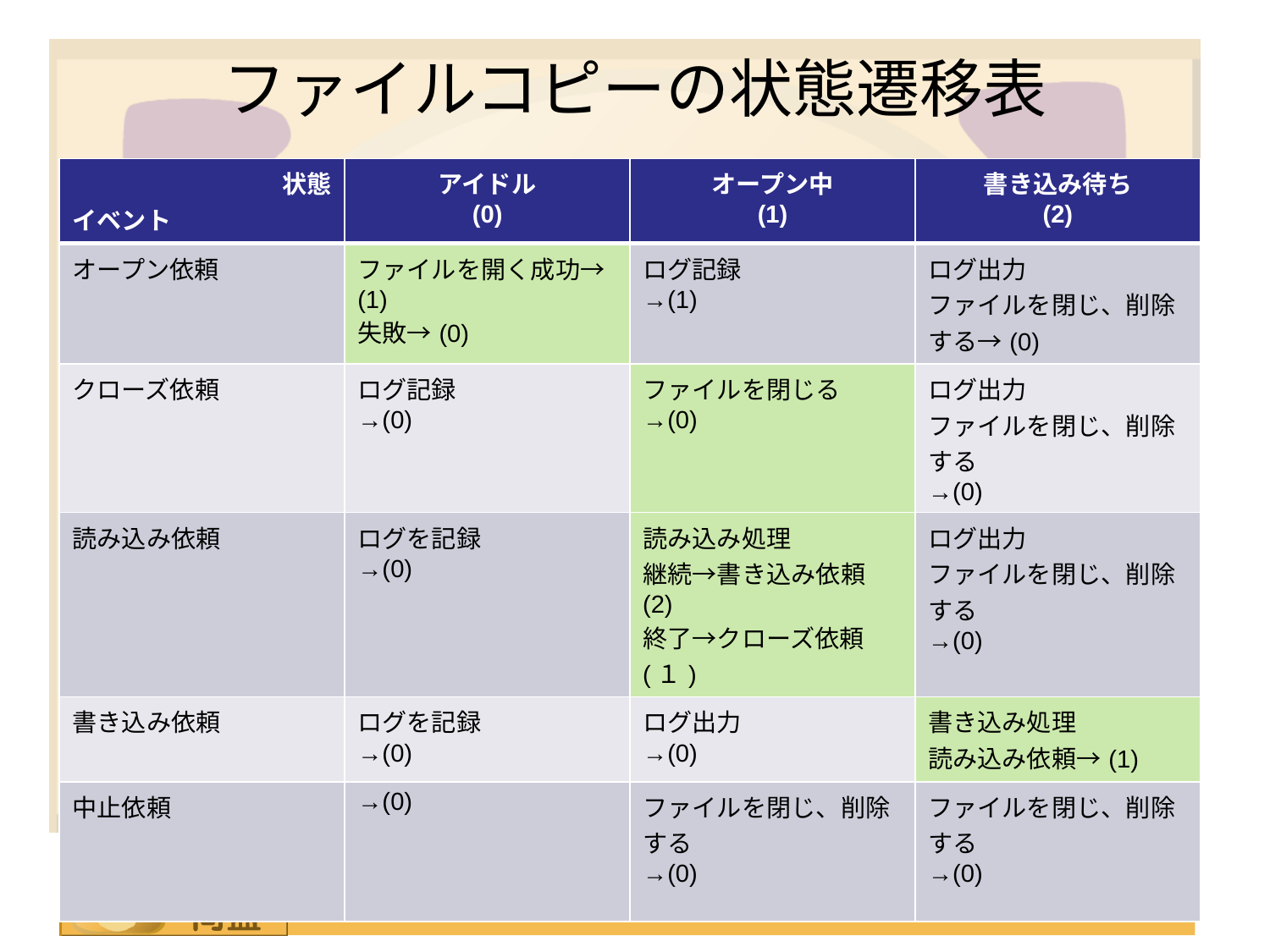

# ファイルコピーの状態遷移表

| 状態 イベント | アイドル (0) | オープン中 (1) | 書き込み待ち (2) |
| --- | --- | --- | --- |
| オープン依頼 | ファイルを開く成功→(1) 失敗→(0) | ログ記録 →(1) | ログ出力 ファイルを閉じ、削除する→(0) |
| クローズ依頼 | ログ記録 →(0) | ファイルを閉じる →(0) | ログ出力 ファイルを閉じ、削除する →(0) |
| 読み込み依頼 | ログを記録 →(0) | 読み込み処理 継続→書き込み依頼(2) 終了→クローズ依頼(１) | ログ出力 ファイルを閉じ、削除する →(0) |
| 書き込み依頼 | ログを記録 →(0) | ログ出力 →(0) | 書き込み処理 読み込み依頼→(1) |
| 中止依頼 | →(0) | ファイルを閉じ、削除する →(0) | ファイルを閉じ、削除する →(0) |